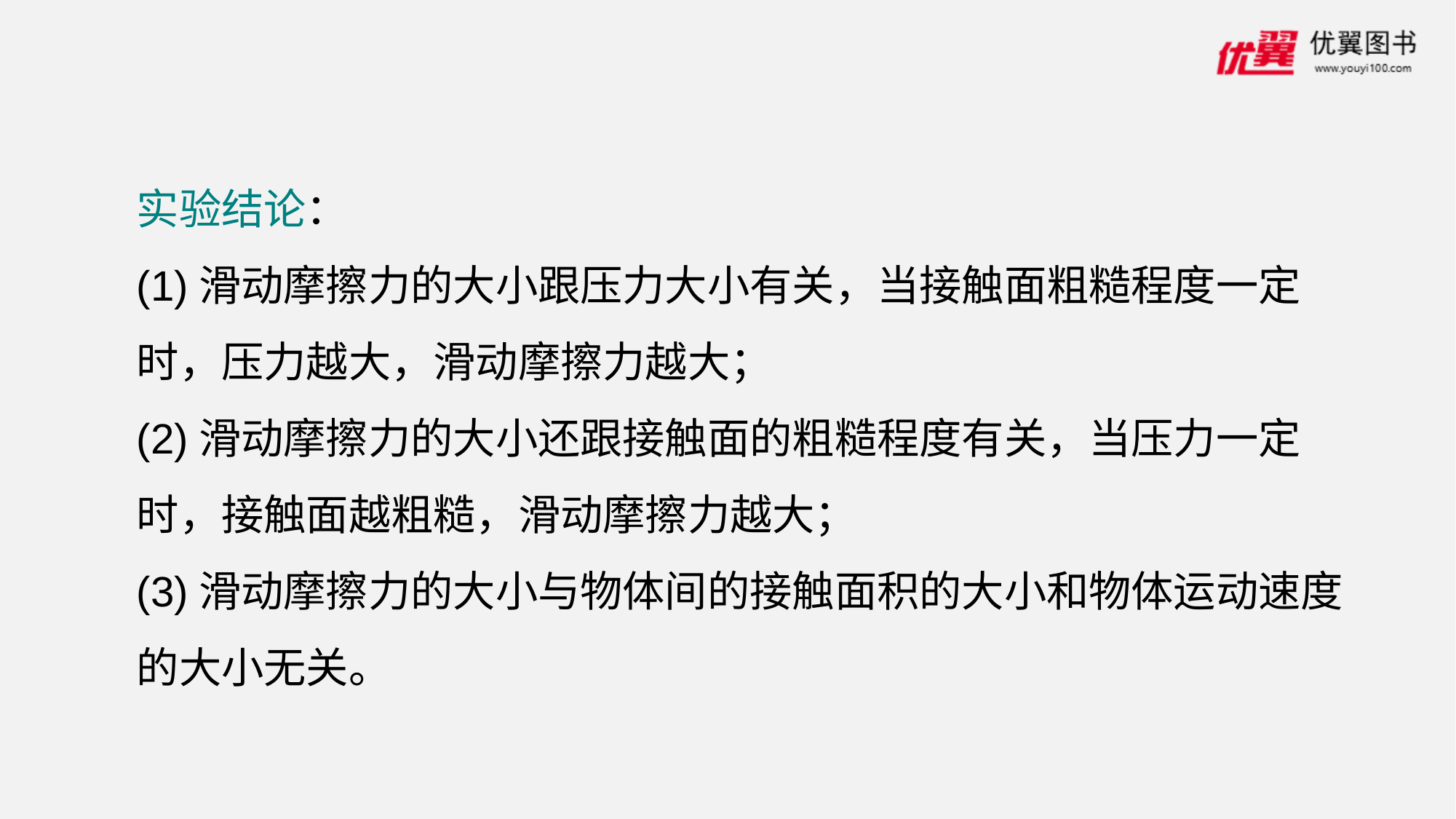

实验结论：
(1)滑动摩擦力的大小跟压力大小有关，当接触面粗糙程度一定时，压力越大，滑动摩擦力越大；
(2)滑动摩擦力的大小还跟接触面的粗糙程度有关，当压力一定时，接触面越粗糙，滑动摩擦力越大；
(3)滑动摩擦力的大小与物体间的接触面积的大小和物体运动速度的大小无关。